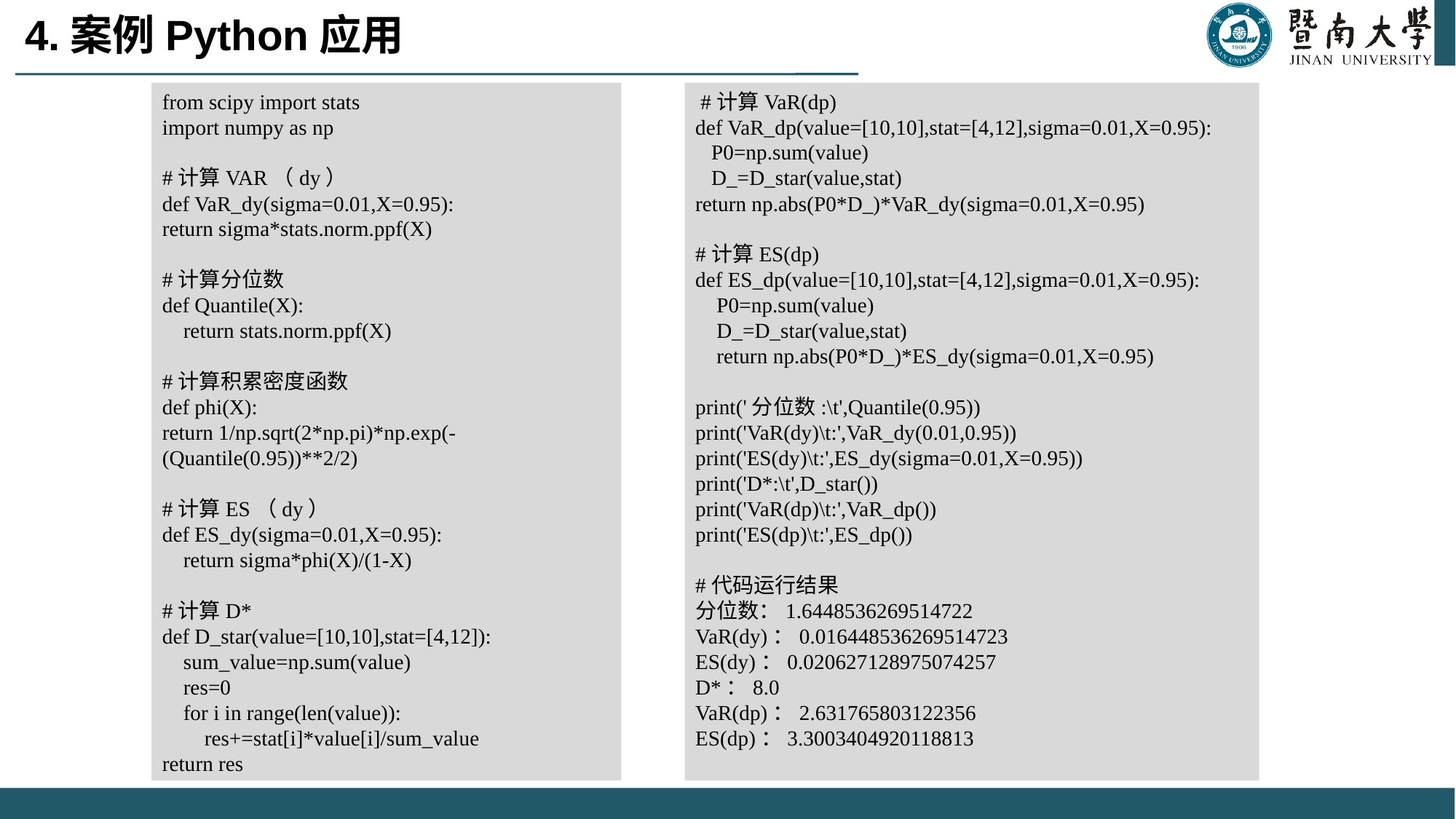

# 4.案例Python应用
from scipy import stats
import numpy as np

#计算VAR（dy）
def VaR_dy(sigma=0.01,X=0.95):
return sigma*stats.norm.ppf(X)

#计算分位数
def Quantile(X):
    return stats.norm.ppf(X)

#计算积累密度函数
def phi(X):
return 1/np.sqrt(2*np.pi)*np.exp(-(Quantile(0.95))**2/2)

#计算ES（dy）
def ES_dy(sigma=0.01,X=0.95):
    return sigma*phi(X)/(1-X)

#计算D*
def D_star(value=[10,10],stat=[4,12]):
    sum_value=np.sum(value)
    res=0
    for i in range(len(value)):
        res+=stat[i]*value[i]/sum_value
return res
 #计算VaR(dp)
def VaR_dp(value=[10,10],stat=[4,12],sigma=0.01,X=0.95):
   P0=np.sum(value)
   D_=D_star(value,stat)
return np.abs(P0*D_)*VaR_dy(sigma=0.01,X=0.95)

#计算ES(dp)
def ES_dp(value=[10,10],stat=[4,12],sigma=0.01,X=0.95):
    P0=np.sum(value)
    D_=D_star(value,stat)
    return np.abs(P0*D_)*ES_dy(sigma=0.01,X=0.95)

print('分位数:\t',Quantile(0.95))
print('VaR(dy)\t:',VaR_dy(0.01,0.95))
print('ES(dy)\t:',ES_dy(sigma=0.01,X=0.95))
print('D*:\t',D_star())
print('VaR(dp)\t:',VaR_dp())
print('ES(dp)\t:',ES_dp())

#代码运行结果
分位数：1.6448536269514722
VaR(dy)：0.016448536269514723
ES(dy)：0.020627128975074257
D*：8.0
VaR(dp)：2.631765803122356
ES(dp)：3.3003404920118813